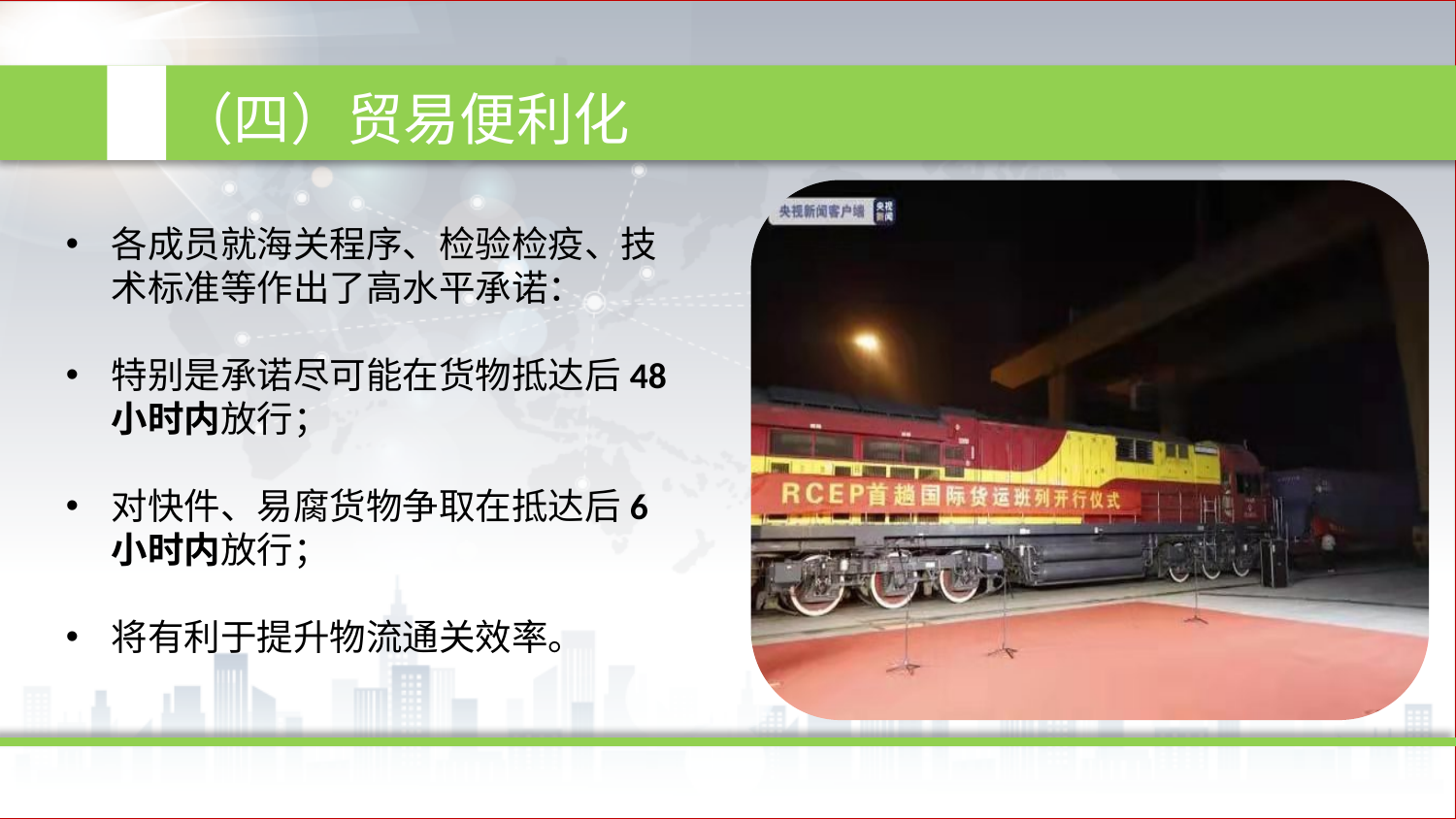

（四）贸易便利化

各成员就海关程序、检验检疫、技术标准等作出了高水平承诺：

特别是承诺尽可能在货物抵达后48小时内放行；

对快件、易腐货物争取在抵达后6小时内放行；

将有利于提升物流通关效率。